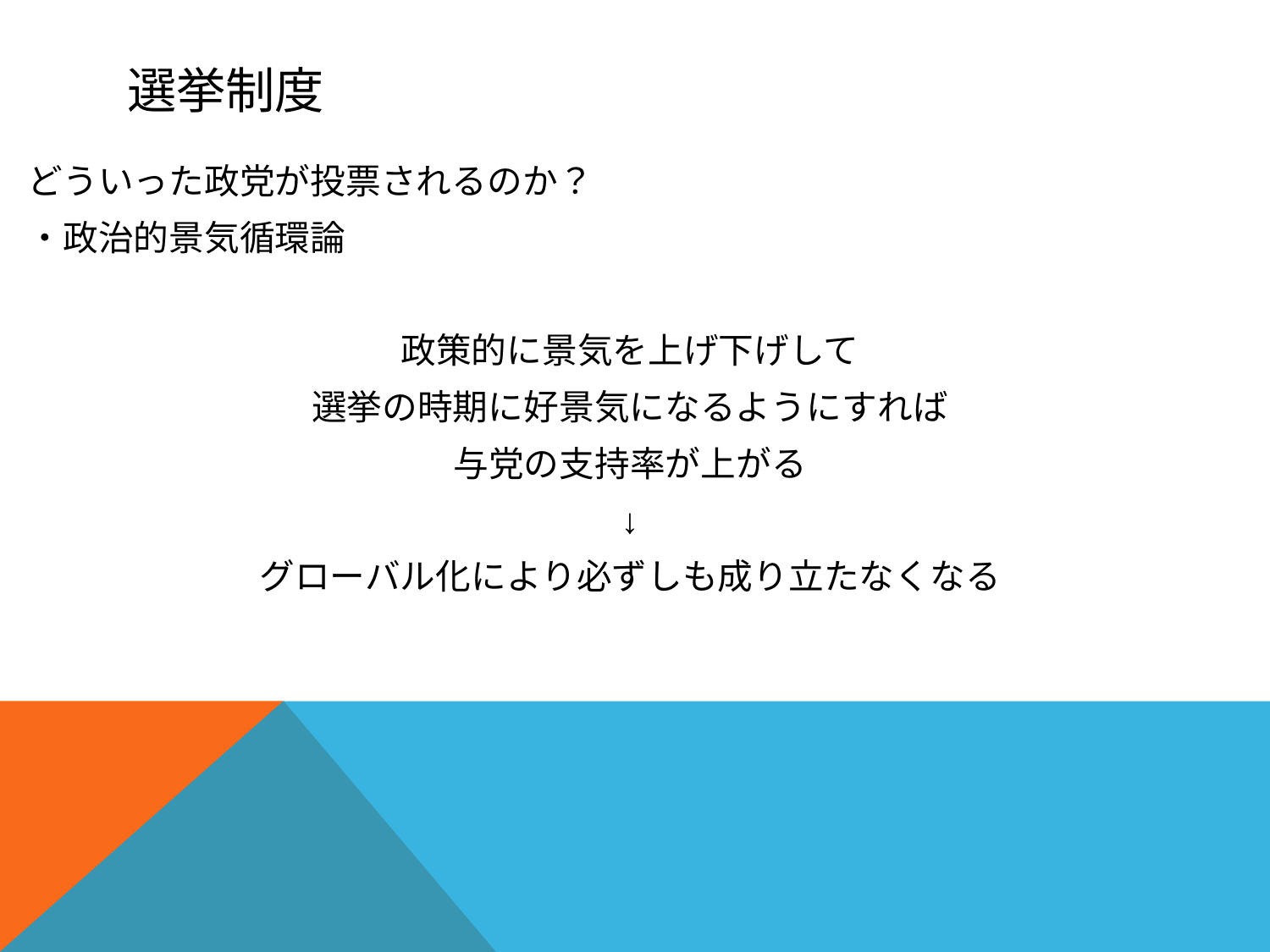

# 選挙制度
どういった政党が投票されるのか？
・政治的景気循環論

政策的に景気を上げ下げして
選挙の時期に好景気になるようにすれば
与党の支持率が上がる
↓
グローバル化により必ずしも成り立たなくなる